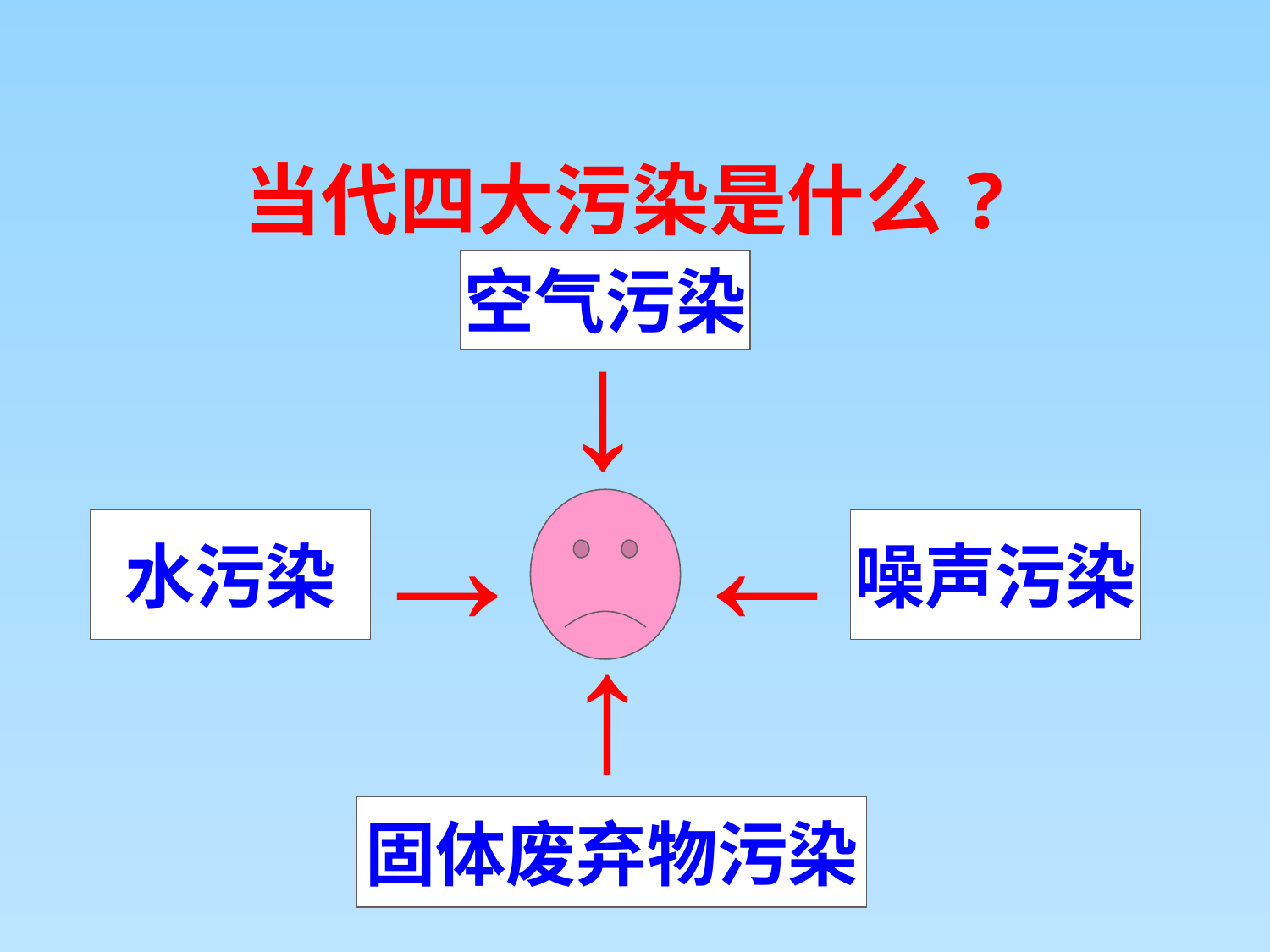

当代四大污染是什么?
空气污染
↓

→
←

水污染
噪声污染
↑
固体废弃物污染